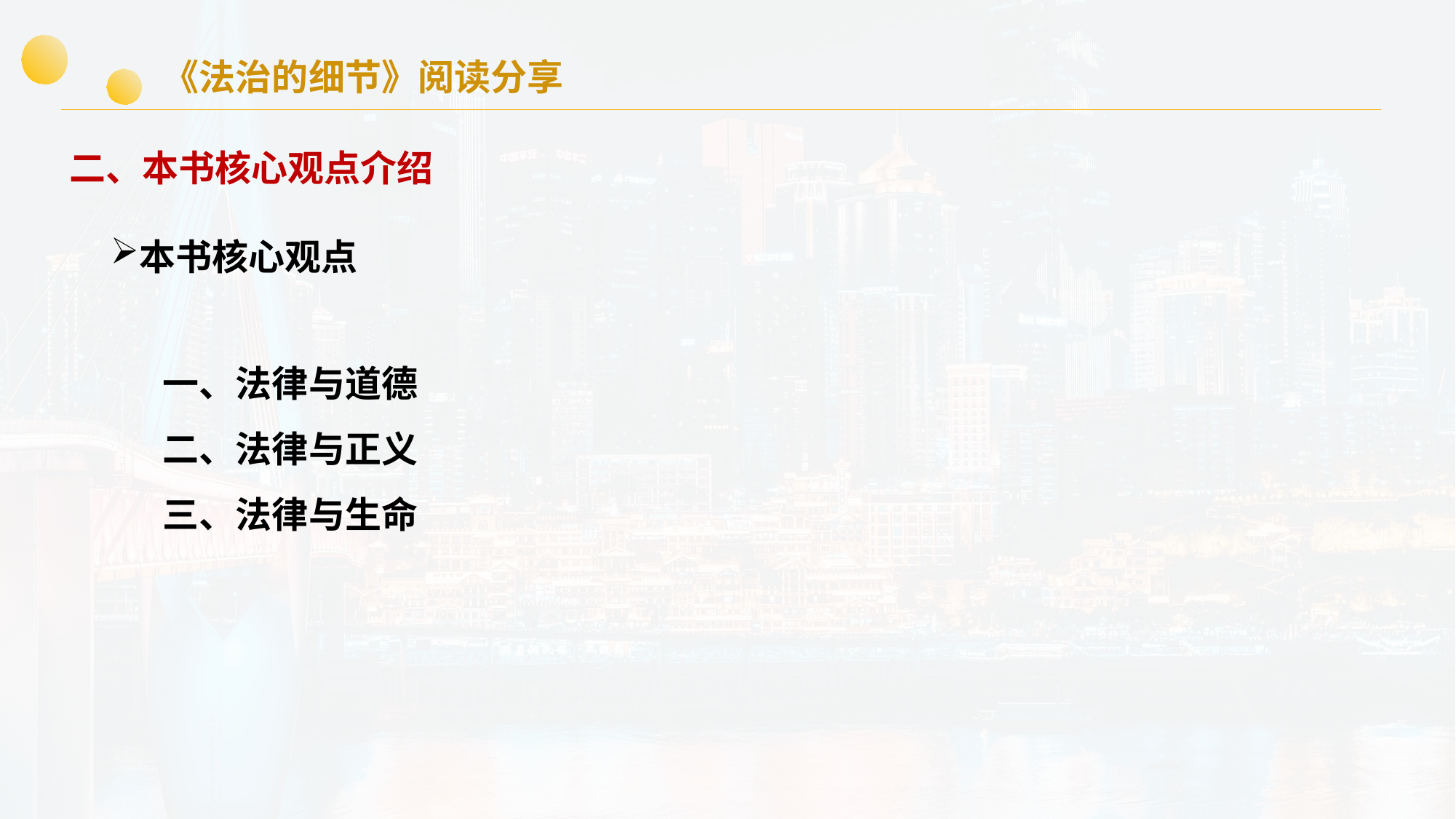

《法治的细节》阅读分享
二、本书核心观点介绍
本书核心观点
一、法律与道德
二、法律与正义
三、法律与生命